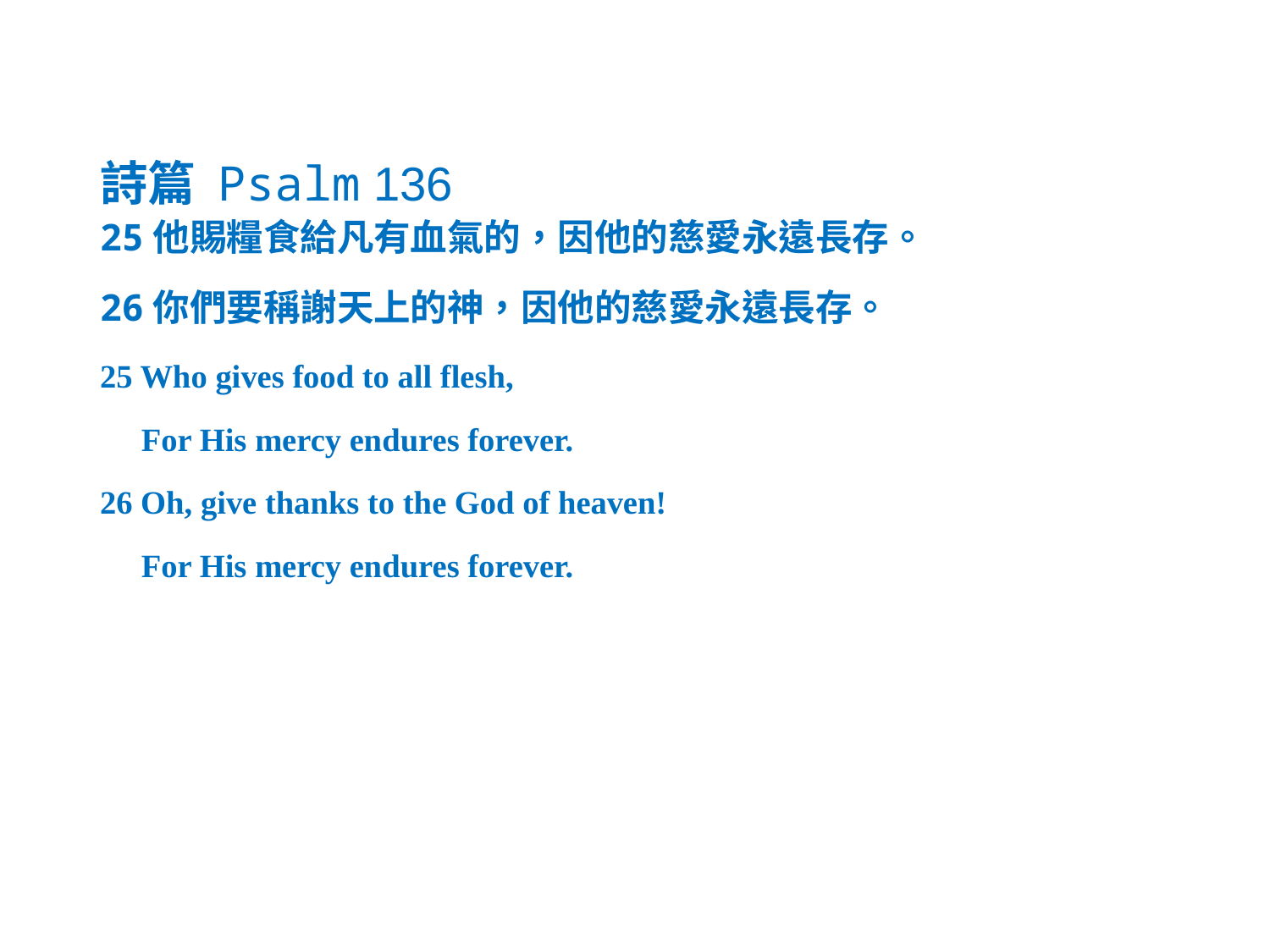

詩篇 Psalm 136
25他賜糧食給凡有血氣的，因他的慈愛永遠長存。
26你們要稱謝天上的神，因他的慈愛永遠長存。
25 Who gives food to all flesh,
     For His mercy endures forever.
26 Oh, give thanks to the God of heaven!
     For His mercy endures forever.